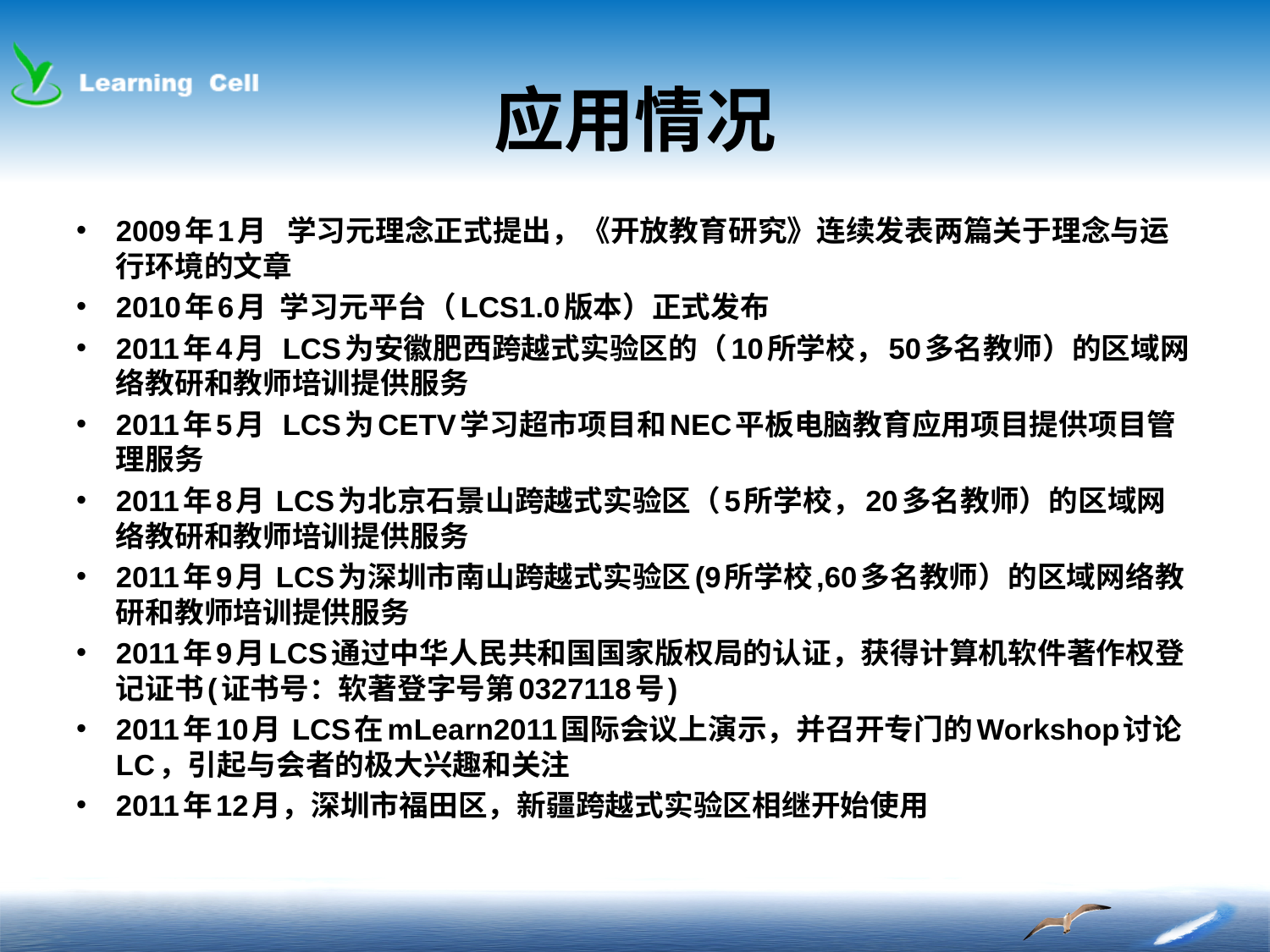

# 应用情况
2009年1月   学习元理念正式提出，《开放教育研究》连续发表两篇关于理念与运行环境的文章
2010年6月  学习元平台（LCS1.0版本）正式发布
2011年4月  LCS为安徽肥西跨越式实验区的（10所学校，50多名教师）的区域网络教研和教师培训提供服务
2011年5月  LCS为CETV学习超市项目和NEC平板电脑教育应用项目提供项目管理服务
2011年8月 LCS为北京石景山跨越式实验区（5所学校，20多名教师）的区域网络教研和教师培训提供服务
2011年9月 LCS为深圳市南山跨越式实验区(9所学校,60多名教师）的区域网络教研和教师培训提供服务
2011年9月LCS通过中华人民共和国国家版权局的认证，获得计算机软件著作权登记证书(证书号：软著登字号第0327118号)
2011年10月 LCS在mLearn2011国际会议上演示，并召开专门的Workshop讨论LC，引起与会者的极大兴趣和关注
2011年12月，深圳市福田区，新疆跨越式实验区相继开始使用